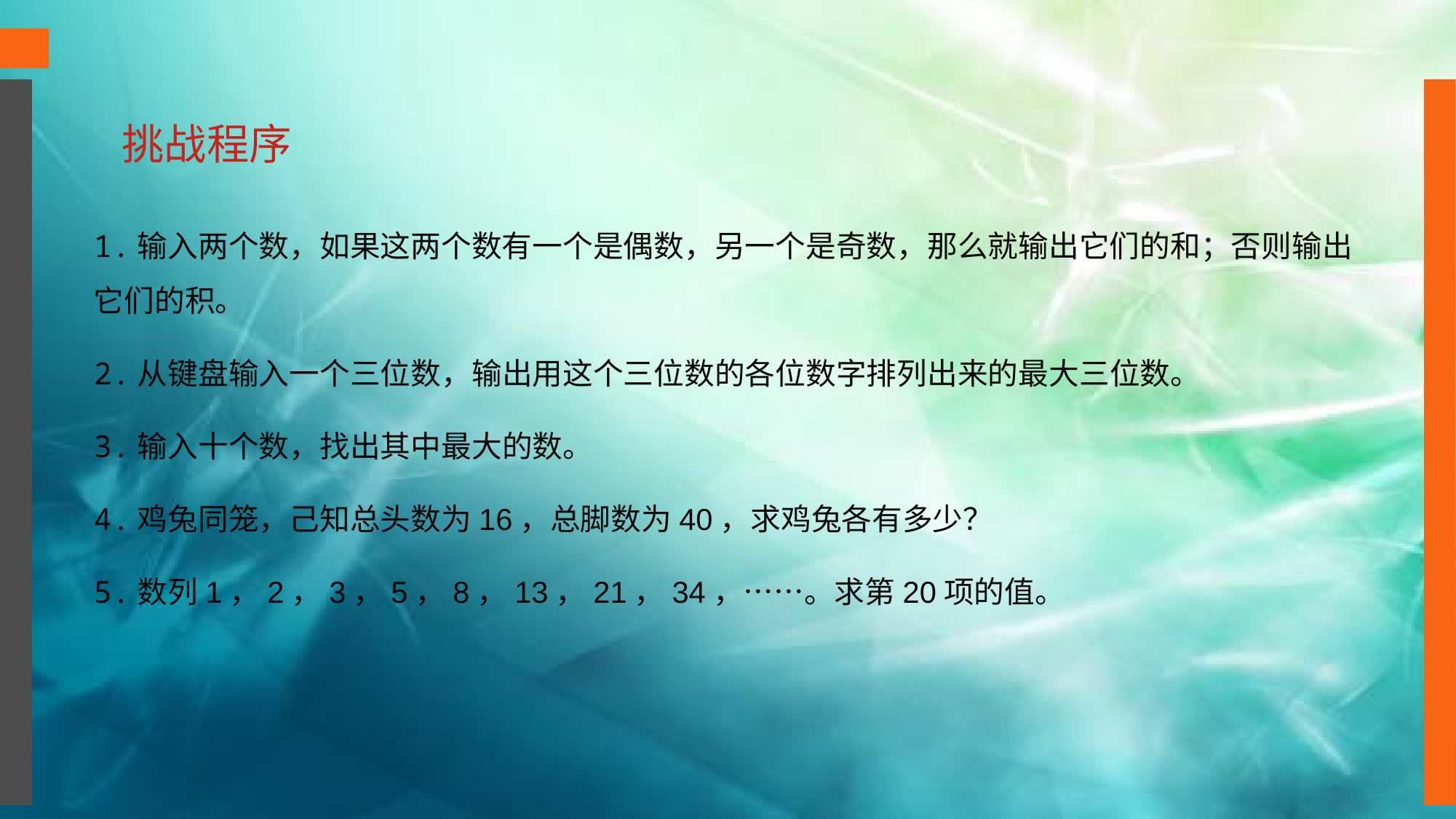

挑战程序
1.输入两个数，如果这两个数有一个是偶数，另一个是奇数，那么就输出它们的和；否则输出它们的积。
2.从键盘输入一个三位数，输出用这个三位数的各位数字排列出来的最大三位数。
3.输入十个数，找出其中最大的数。
4.鸡兔同笼，己知总头数为16，总脚数为40，求鸡兔各有多少？
5.数列1，2，3，5，8，13，21，34，……。求第20项的值。